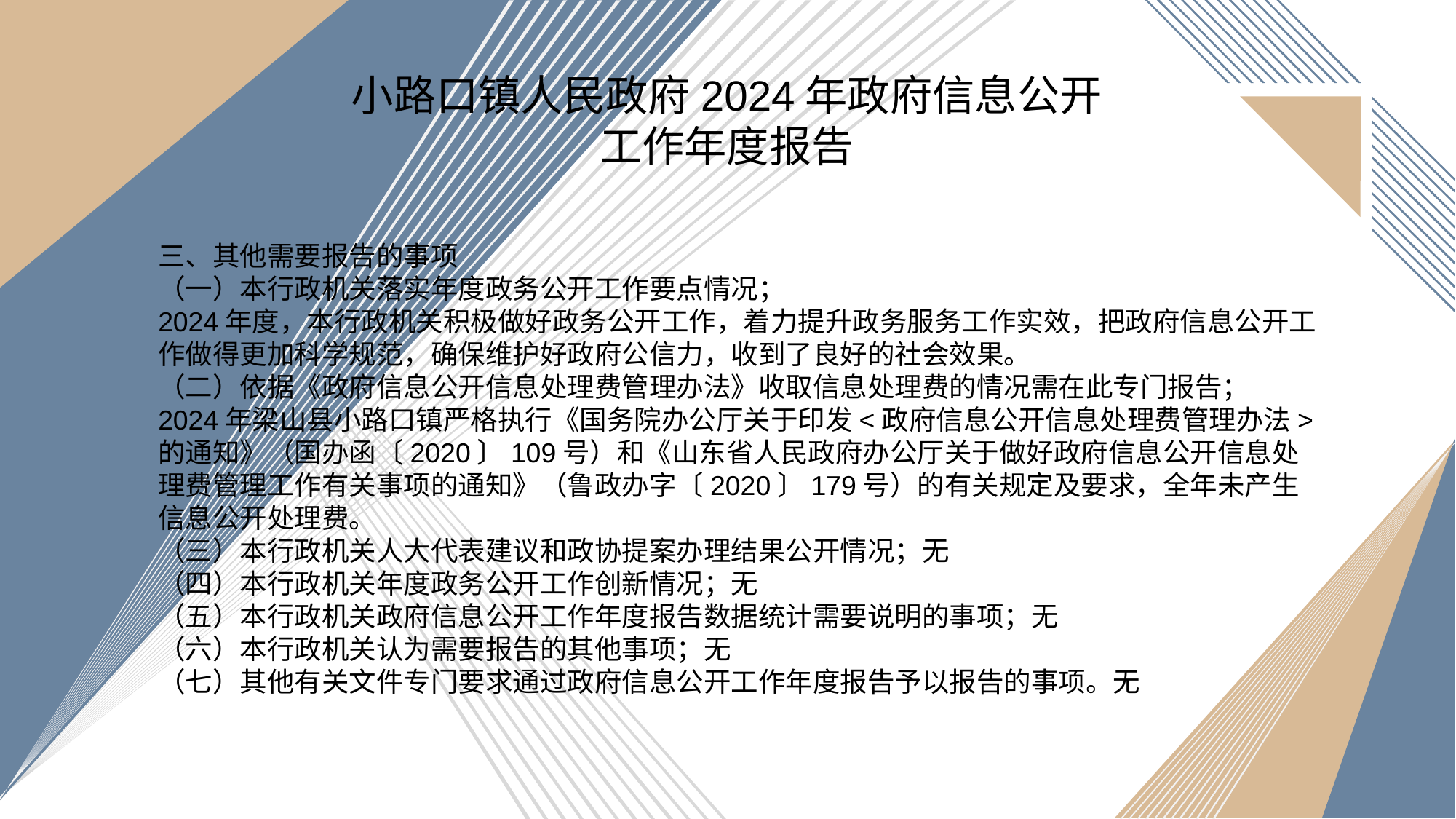

小路口镇人民政府2024年政府信息公开
工作年度报告

三、其他需要报告的事项
（一）本行政机关落实年度政务公开工作要点情况；
2024年度，本行政机关积极做好政务公开工作，着力提升政务服务工作实效，把政府信息公开工作做得更加科学规范，确保维护好政府公信力，收到了良好的社会效果。
（二）依据《政府信息公开信息处理费管理办法》收取信息处理费的情况需在此专门报告；
2024年梁山县小路口镇严格执行《国务院办公厅关于印发<政府信息公开信息处理费管理办法>的通知》（国办函〔2020〕109号）和《山东省人民政府办公厅关于做好政府信息公开信息处理费管理工作有关事项的通知》（鲁政办字〔2020〕179号）的有关规定及要求，全年未产生信息公开处理费。
（三）本行政机关人大代表建议和政协提案办理结果公开情况；无
（四）本行政机关年度政务公开工作创新情况；无
（五）本行政机关政府信息公开工作年度报告数据统计需要说明的事项；无
（六）本行政机关认为需要报告的其他事项；无
（七）其他有关文件专门要求通过政府信息公开工作年度报告予以报告的事项。无